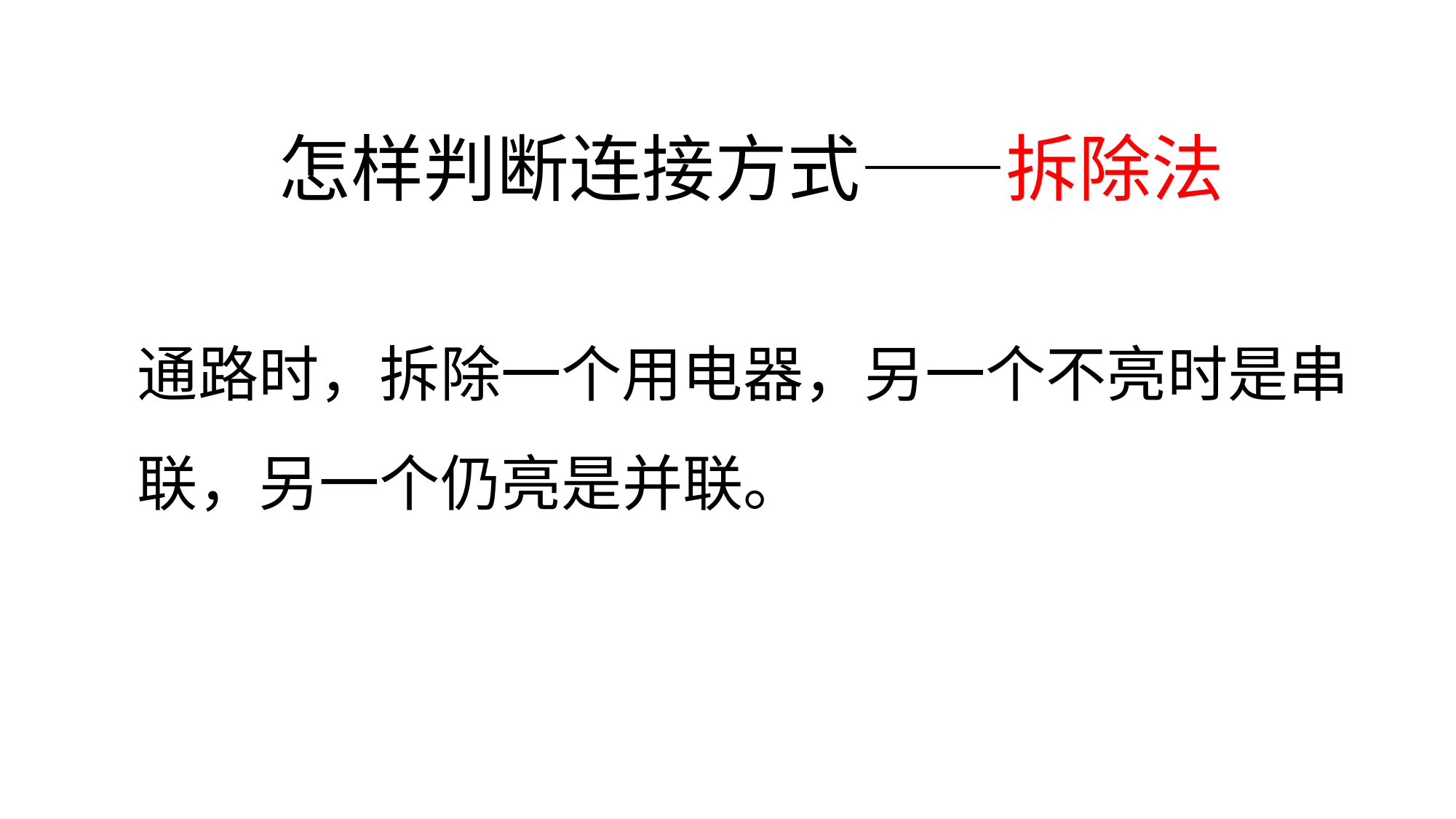

怎样判断连接方式——拆除法
通路时，拆除一个用电器，另一个不亮时是串联，另一个仍亮是并联。